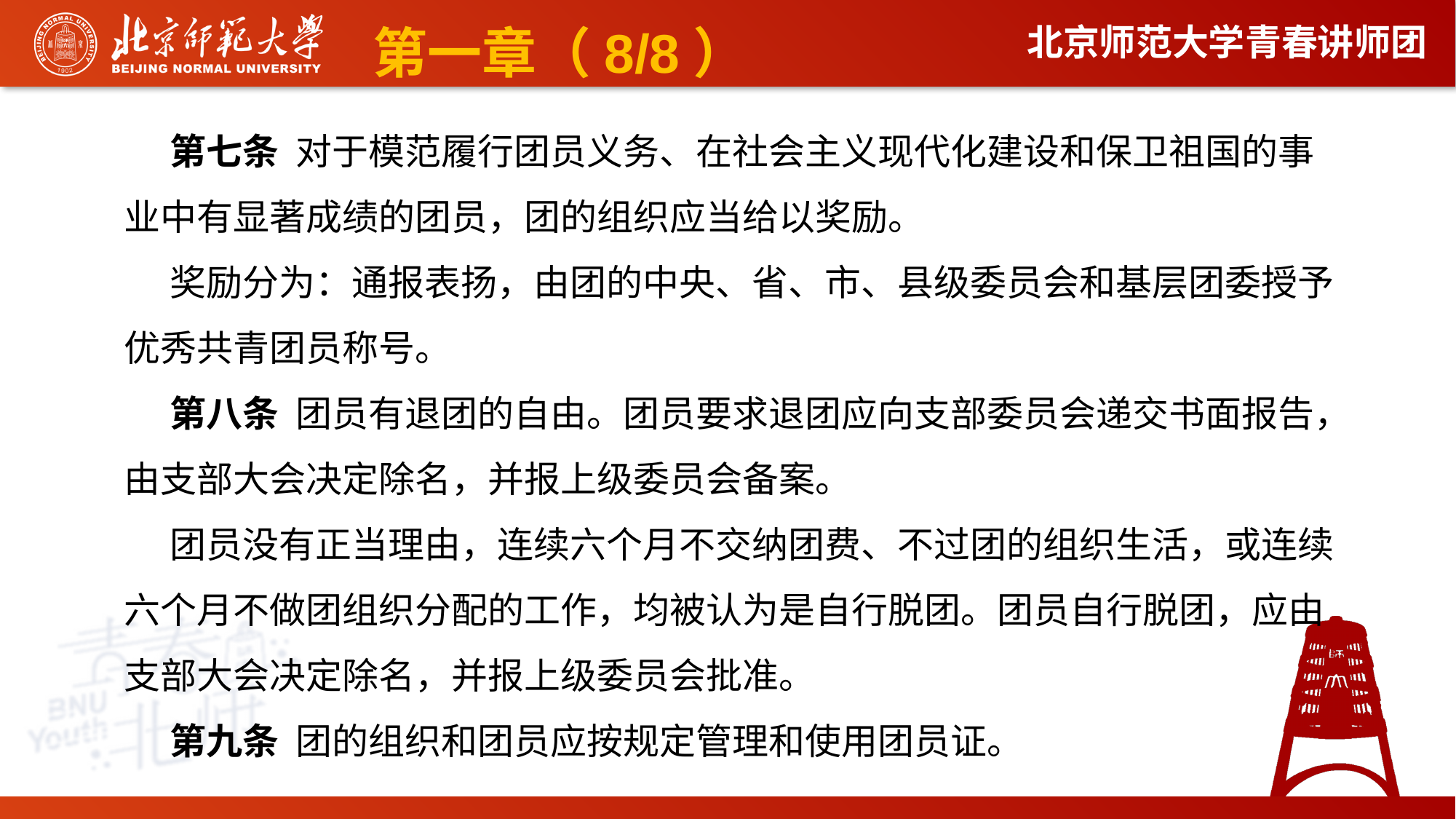

第一章（8/8）

第七条  对于模范履行团员义务、在社会主义现代化建设和保卫祖国的事业中有显著成绩的团员，团的组织应当给以奖励。
奖励分为：通报表扬，由团的中央、省、市、县级委员会和基层团委授予优秀共青团员称号。
第八条  团员有退团的自由。团员要求退团应向支部委员会递交书面报告，由支部大会决定除名，并报上级委员会备案。
团员没有正当理由，连续六个月不交纳团费、不过团的组织生活，或连续六个月不做团组织分配的工作，均被认为是自行脱团。团员自行脱团，应由支部大会决定除名，并报上级委员会批准。
第九条  团的组织和团员应按规定管理和使用团员证。